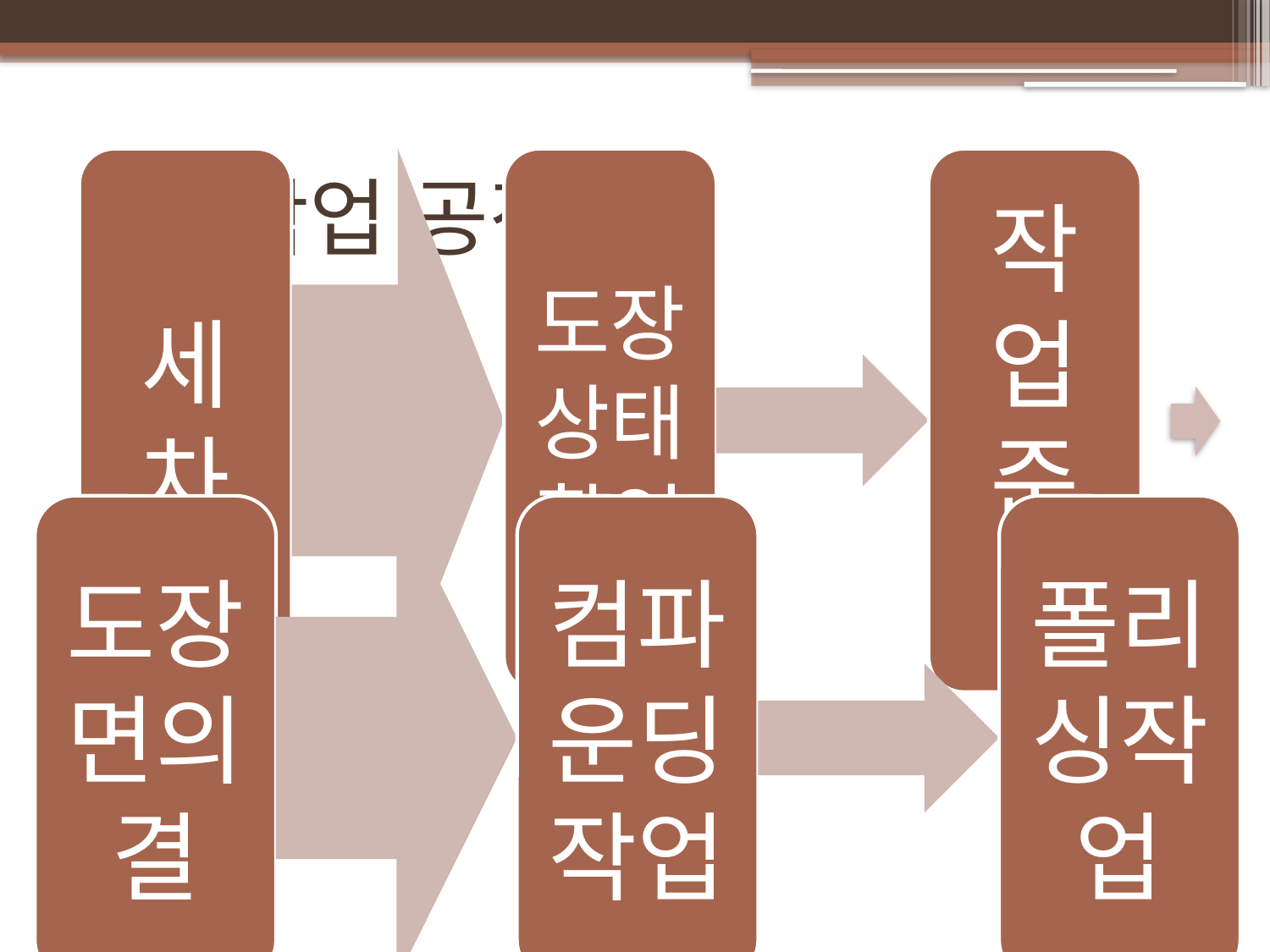

작업준비
# 광택작업 공정

도장면의결
컴파운딩작업
폴리싱작업